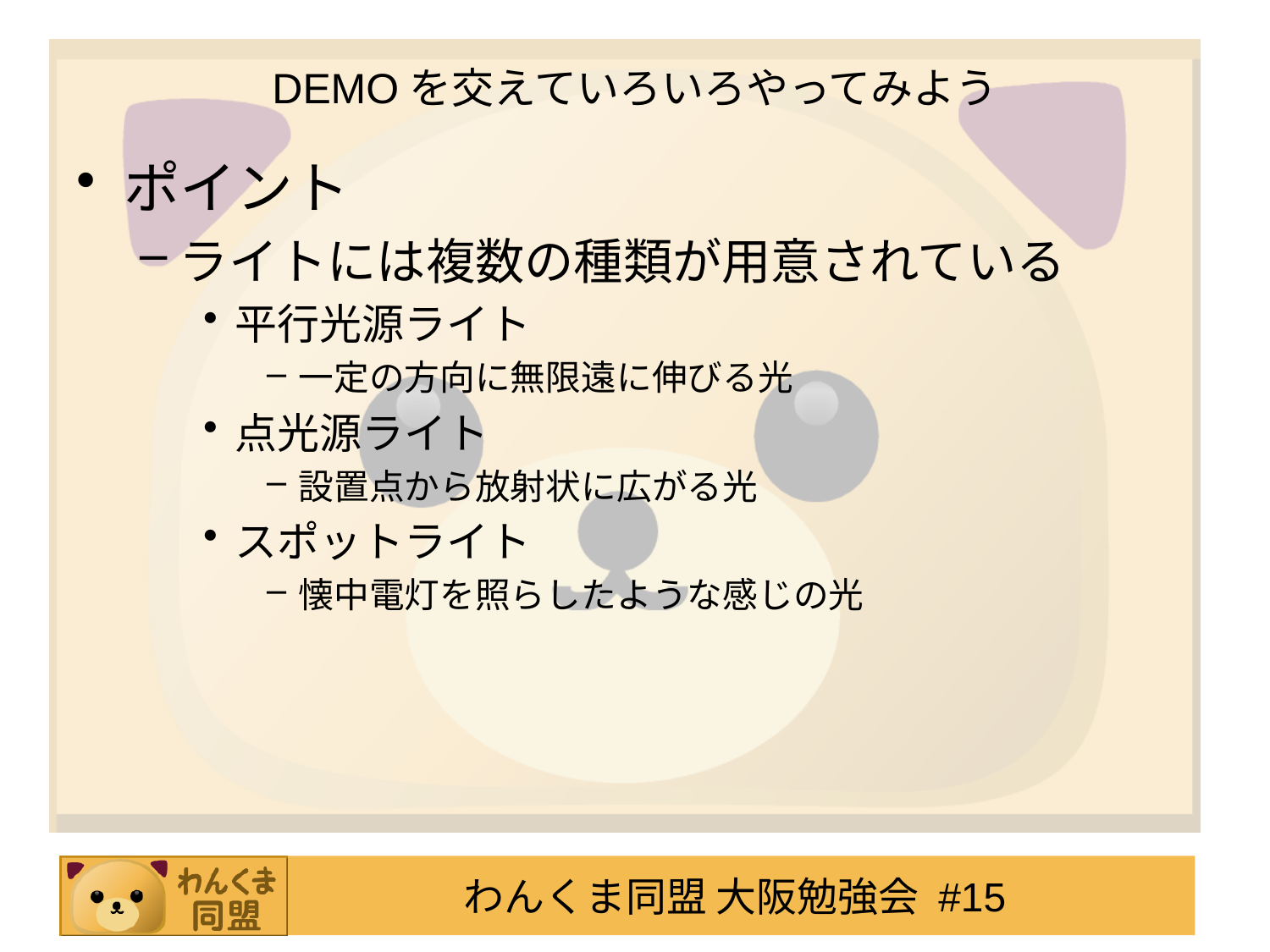

# DEMOを交えていろいろやってみよう
ポイント
ライトには複数の種類が用意されている
平行光源ライト
一定の方向に無限遠に伸びる光
点光源ライト
設置点から放射状に広がる光
スポットライト
懐中電灯を照らしたような感じの光